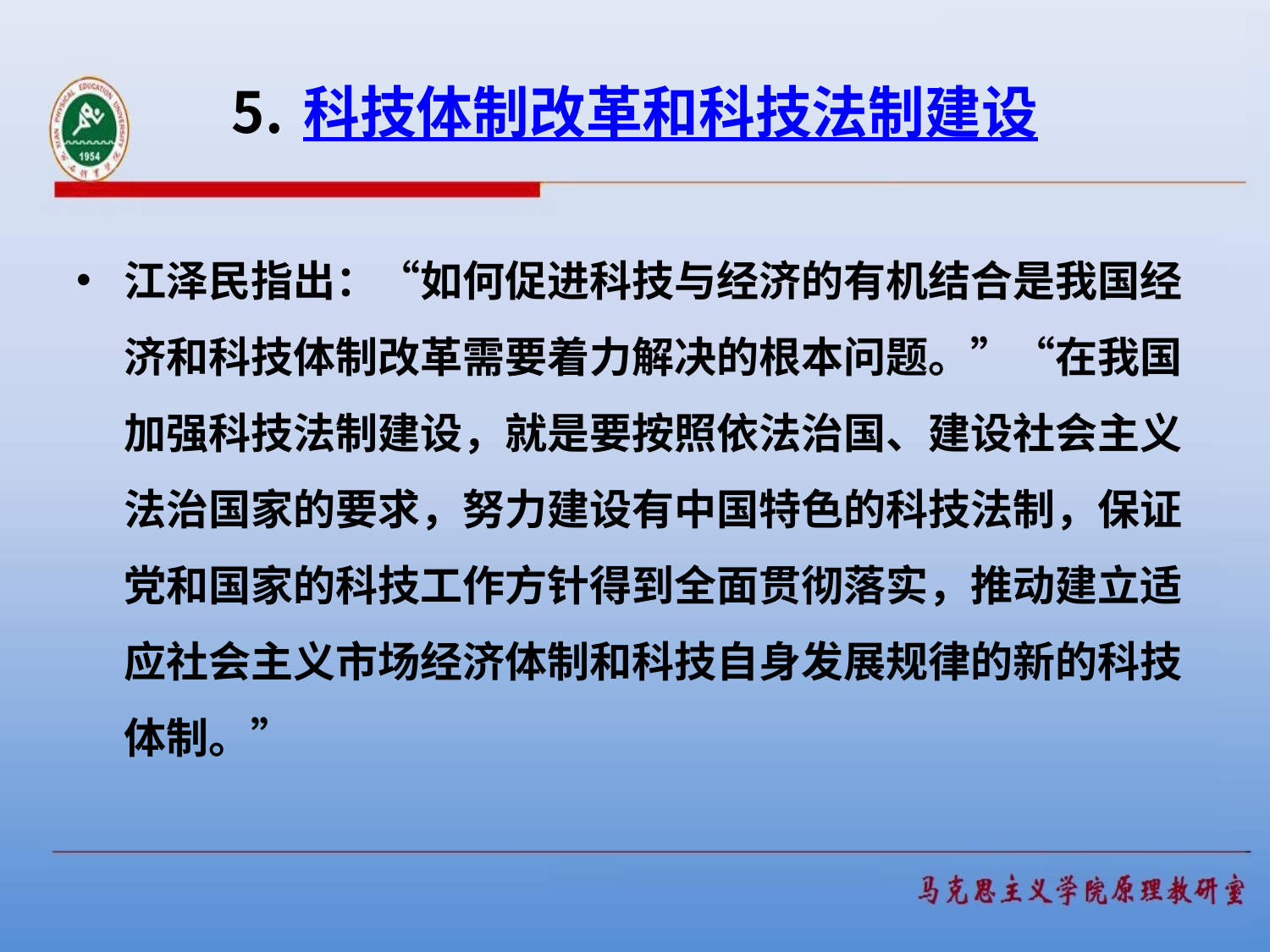

# 科技体制改革和科技法制建设
江泽民指出：“如何促进科技与经济的有机结合是我国经济和科技体制改革需要着力解决的根本问题。”“在我国加强科技法制建设，就是要按照依法治国、建设社会主义法治国家的要求，努力建设有中国特色的科技法制，保证党和国家的科技工作方针得到全面贯彻落实，推动建立适应社会主义市场经济体制和科技自身发展规律的新的科技体制。”